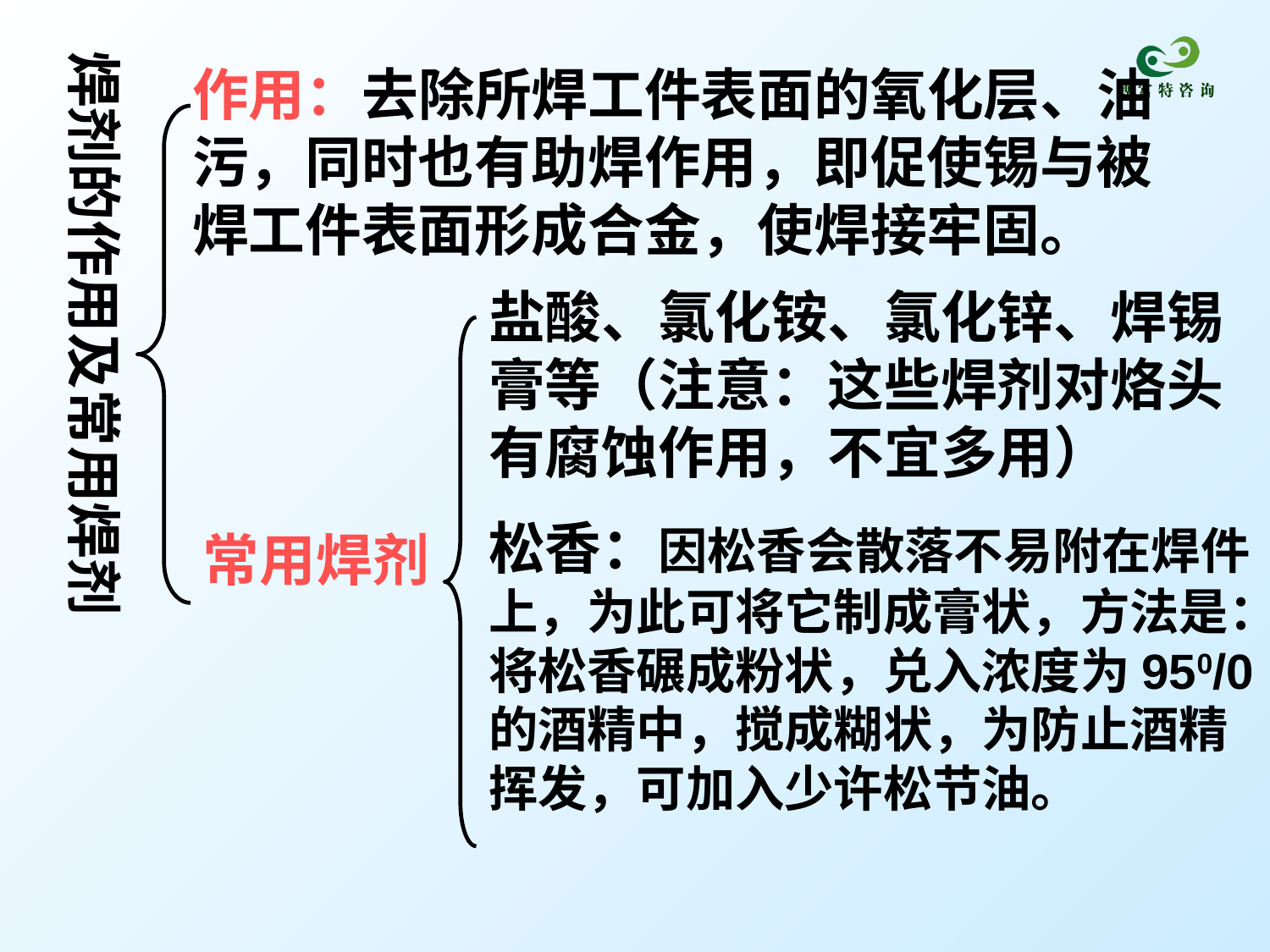

焊剂的作用及常用焊剂
作用：去除所焊工件表面的氧化层、油污，同时也有助焊作用，即促使锡与被焊工件表面形成合金，使焊接牢固。

盐酸、氯化铵、氯化锌、焊锡膏等（注意：这些焊剂对烙头有腐蚀作用，不宜多用）
松香：因松香会散落不易附在焊件上，为此可将它制成膏状，方法是：将松香碾成粉状，兑入浓度为950/0的酒精中，搅成糊状，为防止酒精挥发，可加入少许松节油。

常用焊剂